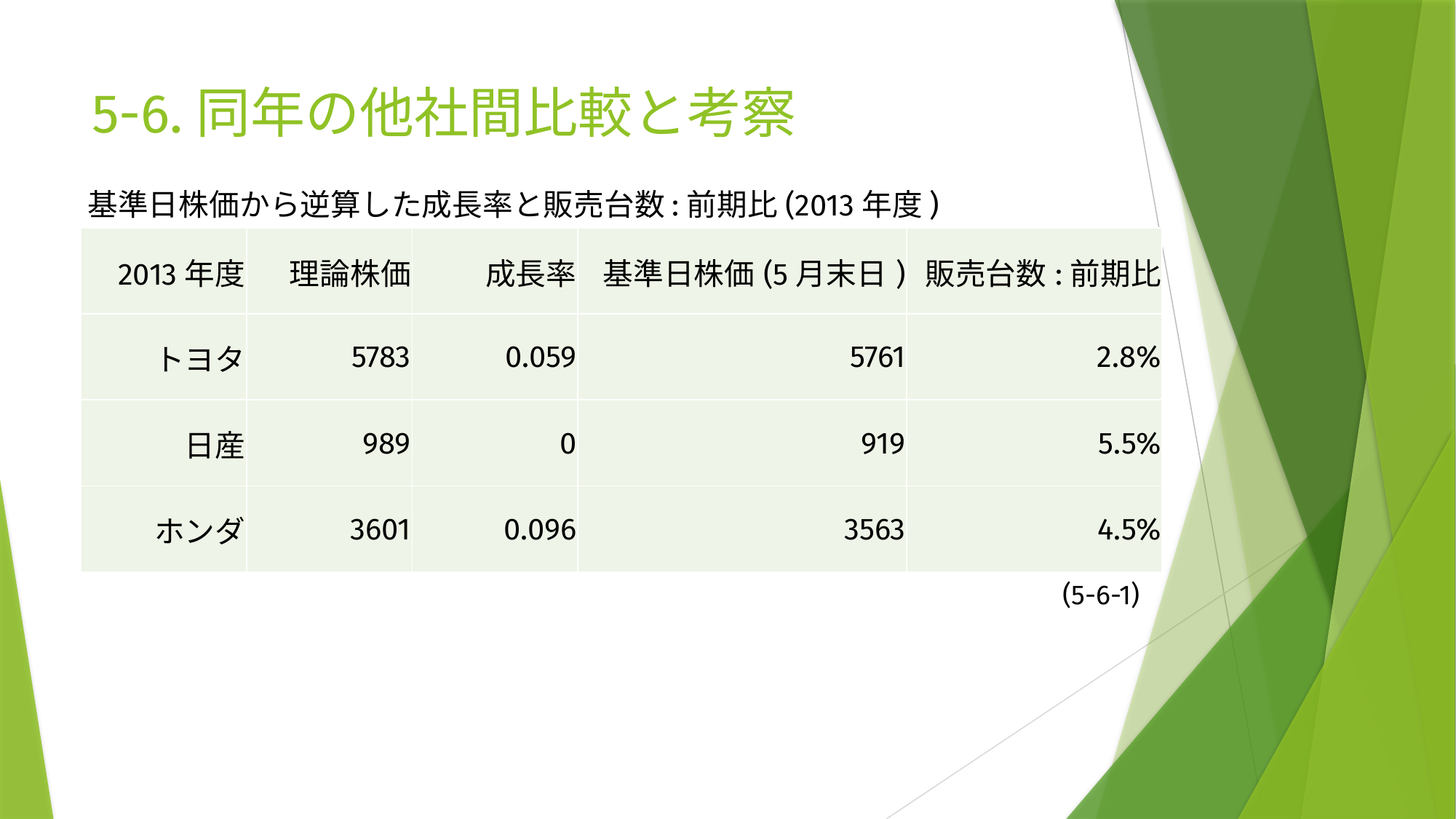

# 5-6.同年の他社間比較と考察
基準日株価から逆算した成長率と販売台数:前期比(2013年度)
| 2013年度 | 理論株価 | 成長率 | 基準日株価(5月末日) | 販売台数:前期比 |
| --- | --- | --- | --- | --- |
| トヨタ | 5783 | 0.059 | 5761 | 2.8% |
| 日産 | 989 | 0 | 919 | 5.5% |
| ホンダ | 3601 | 0.096 | 3563 | 4.5% |
(5-6-1)